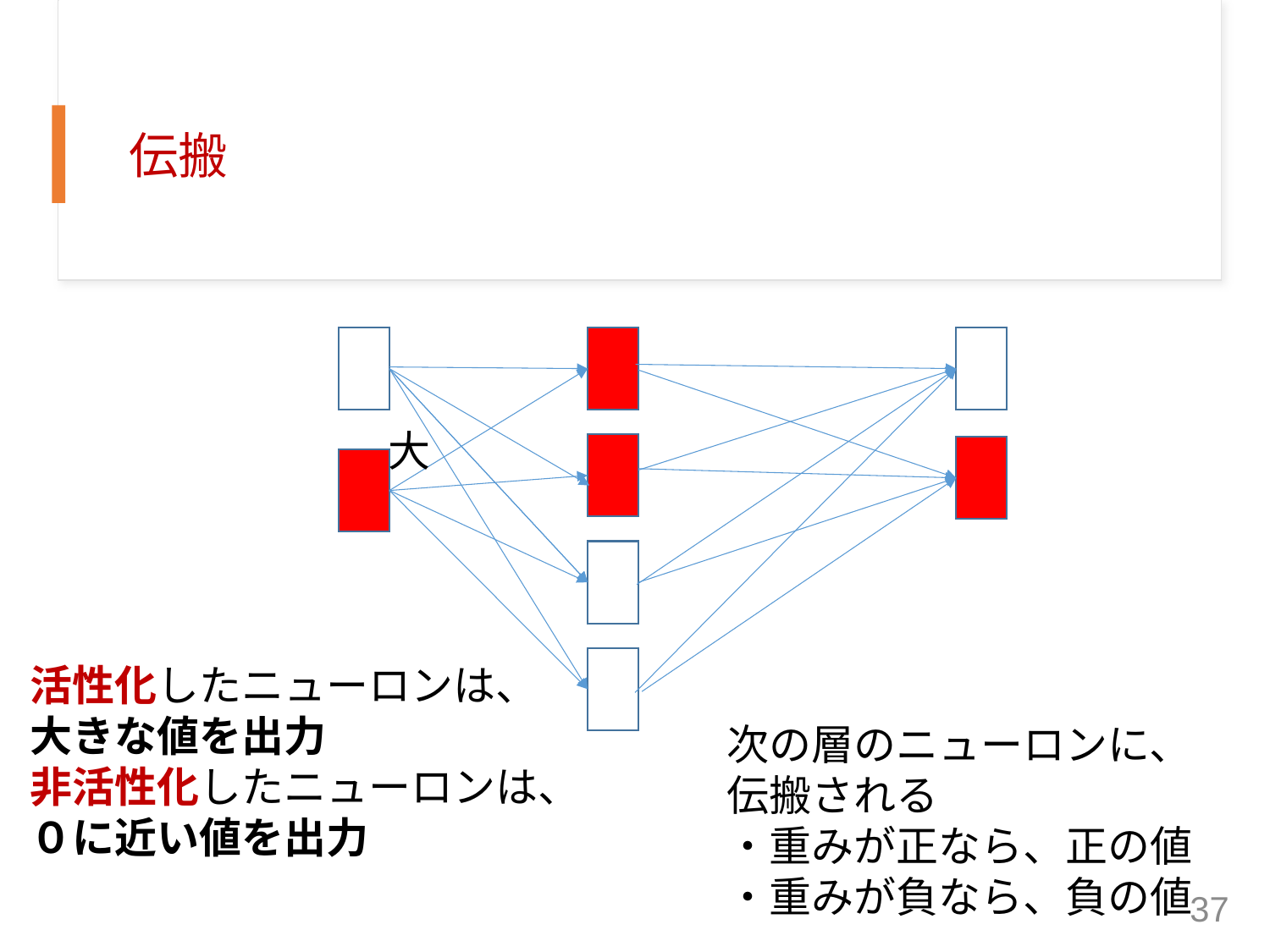

# 伝搬

大

活性化したニューロンは、
大きな値を出力
非活性化したニューロンは、
０に近い値を出力
次の層のニューロンに、
伝搬される
・重みが正なら、正の値
・重みが負なら、負の値
37